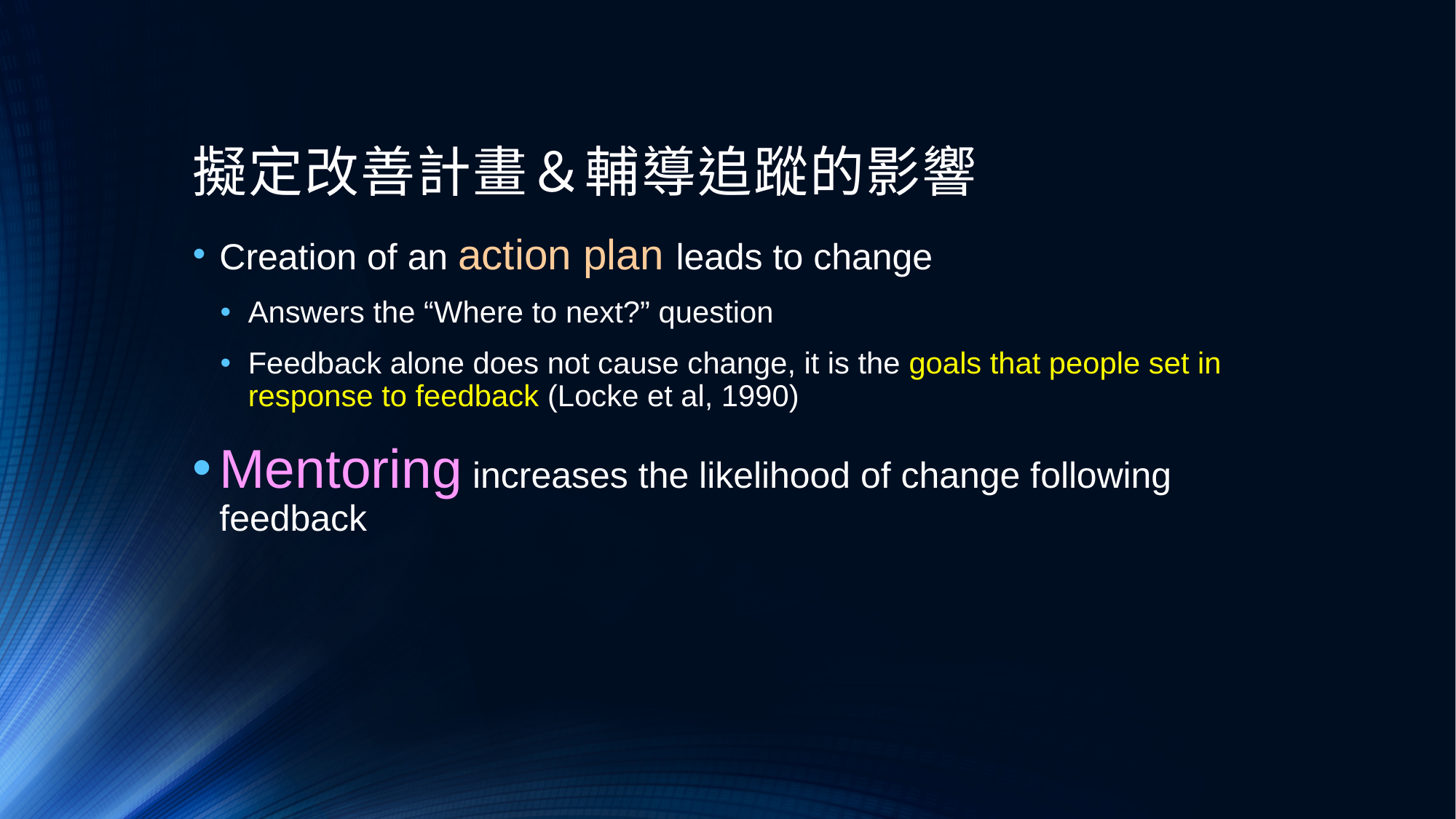

# 擬定改善計畫＆輔導追蹤的影響
Creation of an action plan leads to change
Answers the “Where to next?” question
Feedback alone does not cause change, it is the goals that people set in response to feedback (Locke et al, 1990)
Mentoring increases the likelihood of change following feedback